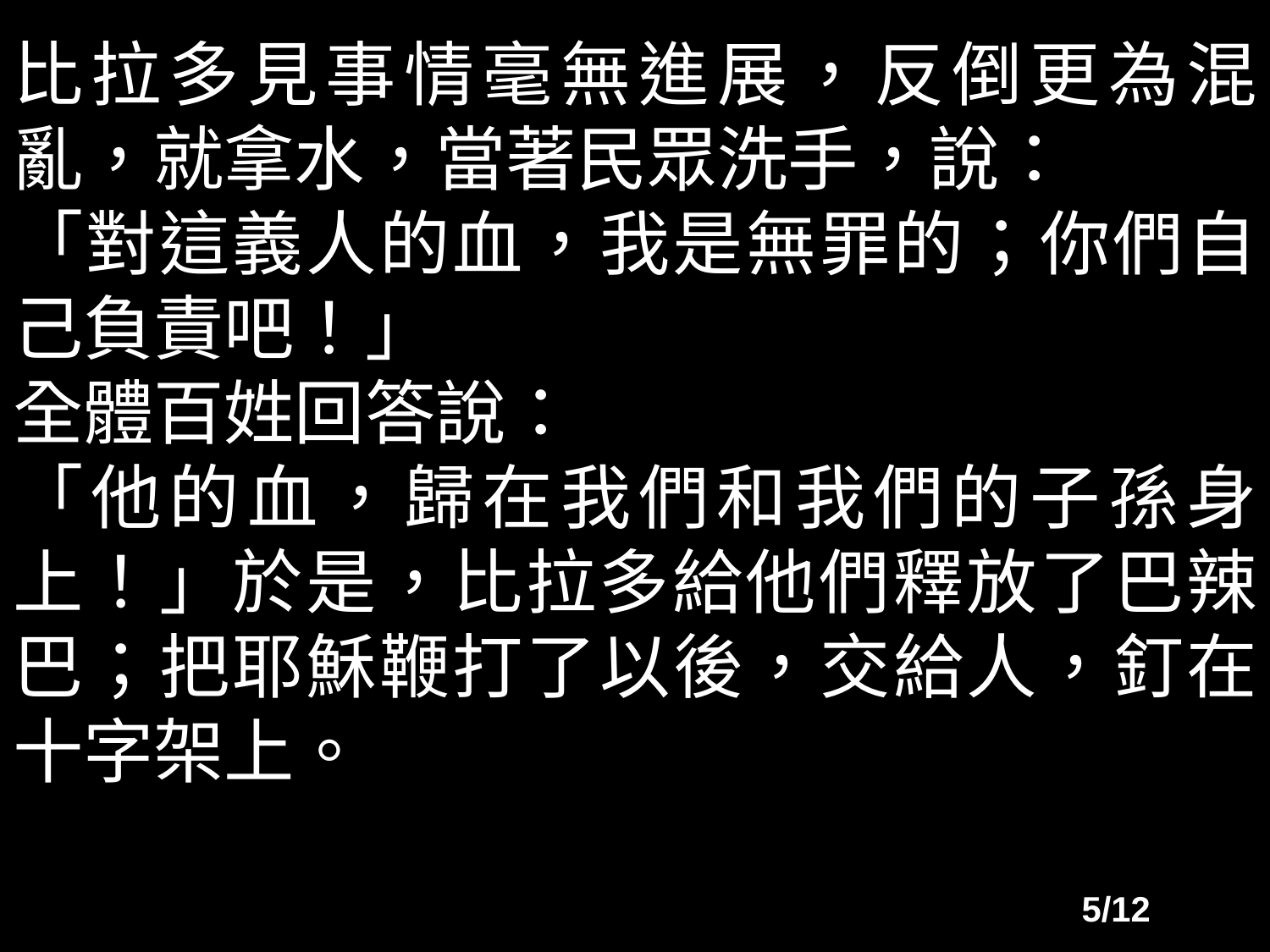

比拉多見事情毫無進展，反倒更為混亂，就拿水，當著民眾洗手，說：
「對這義人的血，我是無罪的；你們自己負責吧！」
全體百姓回答說：
「他的血，歸在我們和我們的子孫身上！」於是，比拉多給他們釋放了巴辣巴；把耶穌鞭打了以後，交給人，釘在十字架上。

5/12